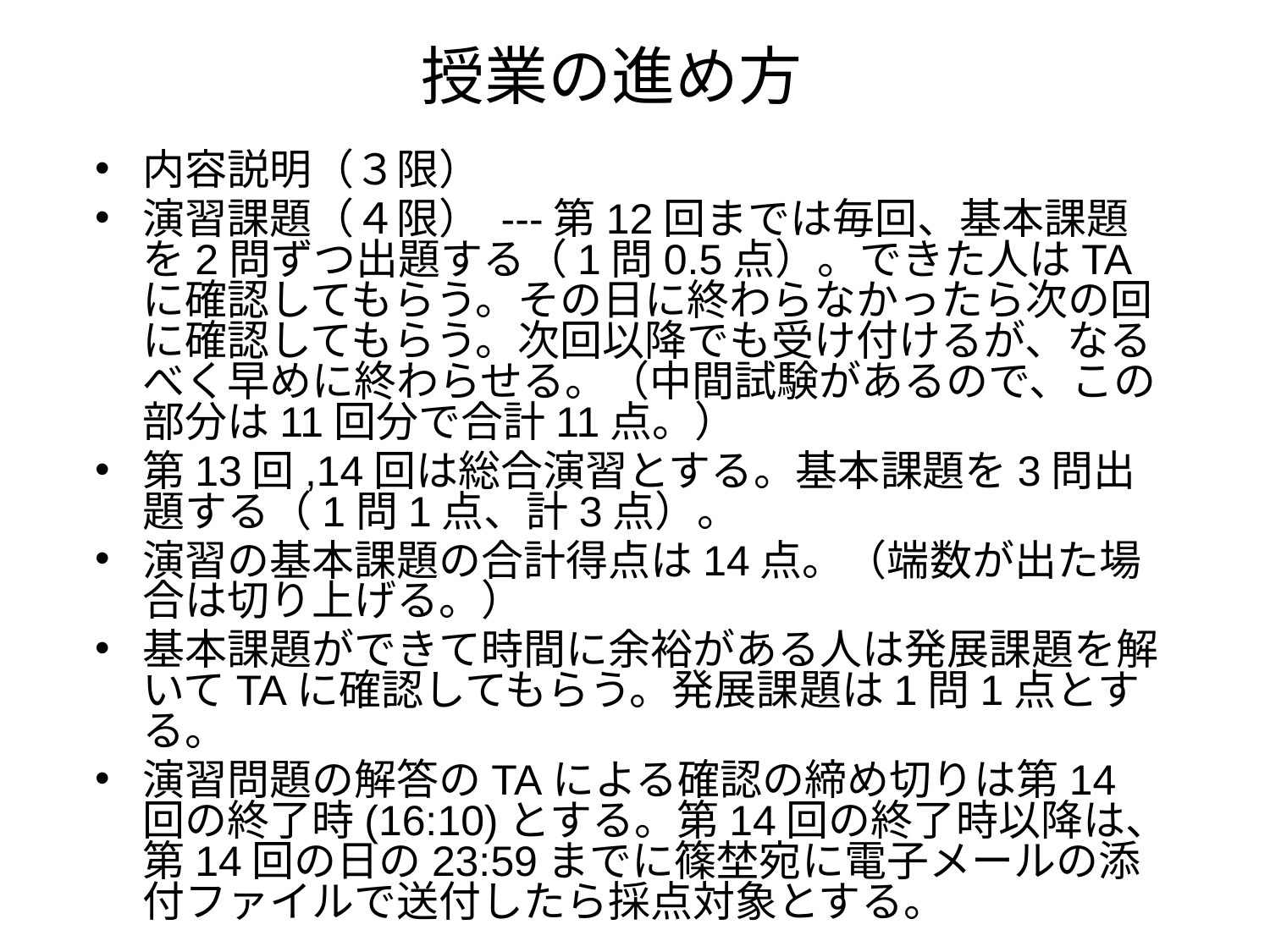

# 授業の進め方
内容説明（３限）
演習課題（４限） ---第12回までは毎回、基本課題を2問ずつ出題する（1問0.5点）。できた人はTAに確認してもらう。その日に終わらなかったら次の回に確認してもらう。次回以降でも受け付けるが、なるべく早めに終わらせる。（中間試験があるので、この部分は11回分で合計11点。）
第13回,14回は総合演習とする。基本課題を3問出題する（1問1点、計3点）。
演習の基本課題の合計得点は14点。（端数が出た場合は切り上げる。）
基本課題ができて時間に余裕がある人は発展課題を解いてTAに確認してもらう。発展課題は1問1点とする。
演習問題の解答のTAによる確認の締め切りは第14回の終了時(16:10)とする。第14回の終了時以降は、第14回の日の23:59までに篠埜宛に電子メールの添付ファイルで送付したら採点対象とする。